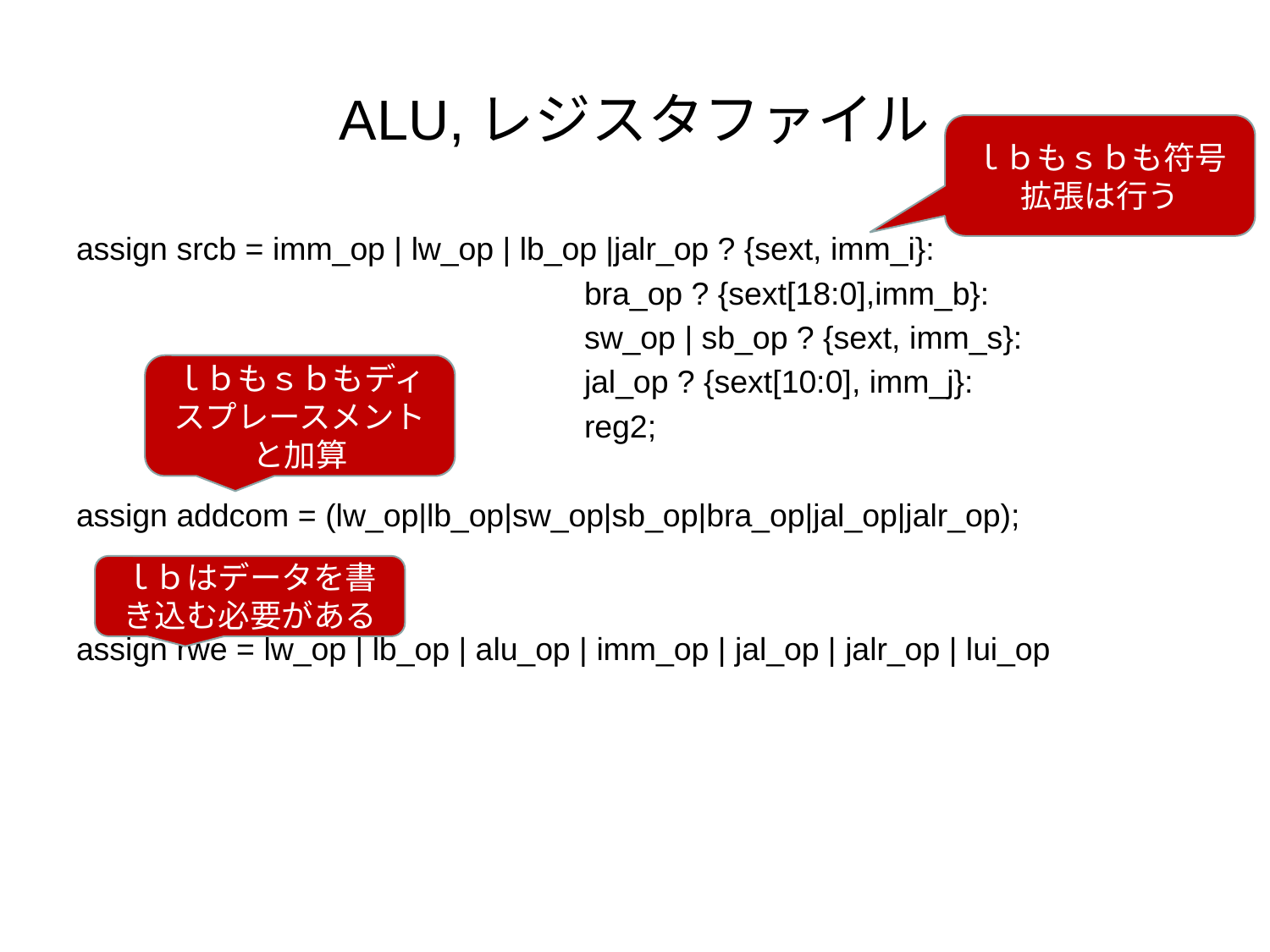

# ALU,レジスタファイル
ｌｂもｓｂも符号拡張は行う
assign srcb = imm_op | lw_op | lb_op |jalr_op ? {sext, imm_i}:
				bra_op ? {sext[18:0],imm_b}:
				sw_op | sb_op ? {sext, imm_s}:
				jal_op ? {sext[10:0], imm_j}:
				reg2;

assign addcom = (lw_op|lb_op|sw_op|sb_op|bra_op|jal_op|jalr_op);

assign rwe = lw_op | lb_op | alu_op | imm_op | jal_op | jalr_op | lui_op

ｌｂもｓｂもディスプレースメントと加算
ｌｂはデータを書き込む必要がある